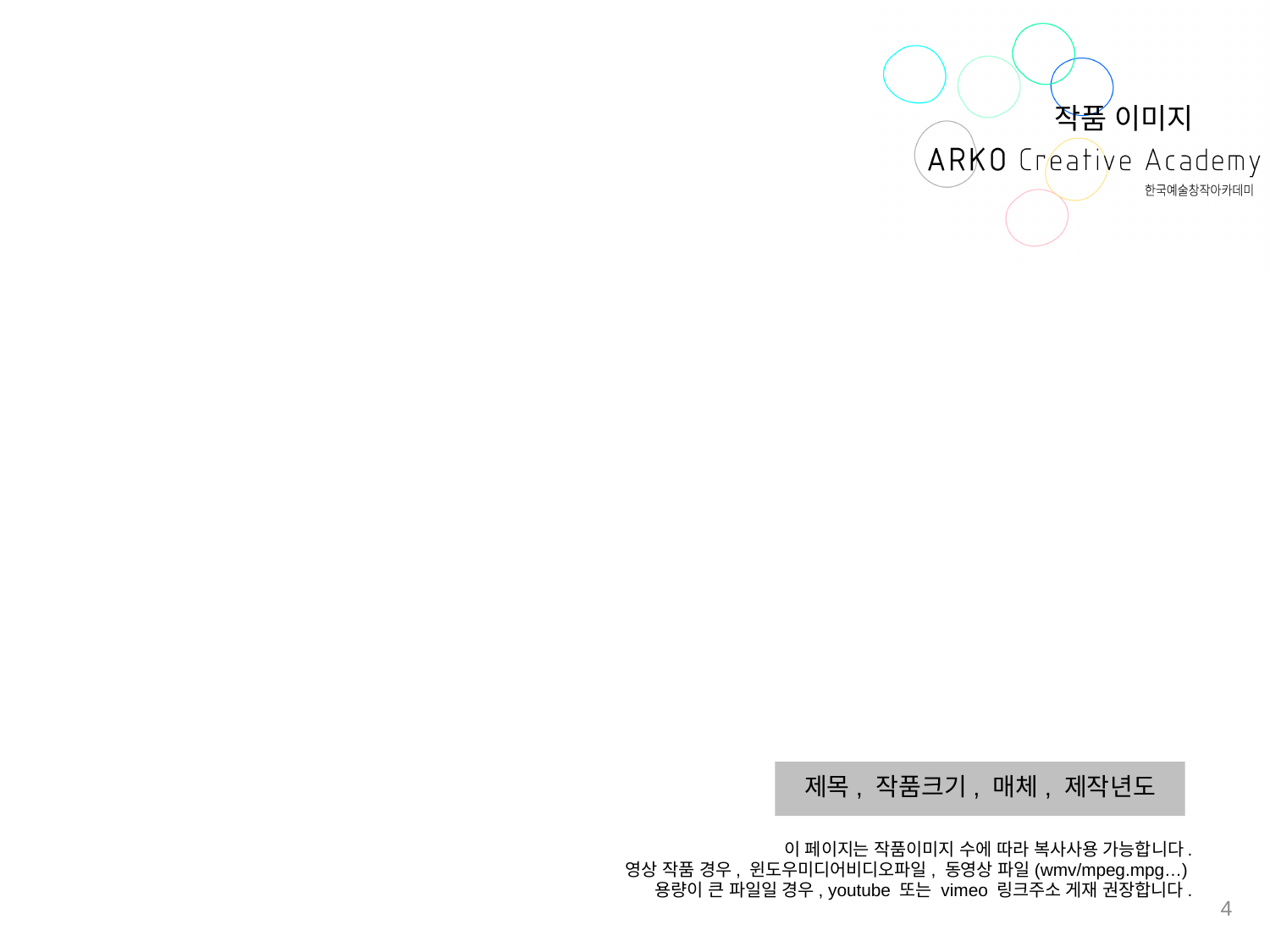

# 작품 이미지

제목, 작품크기, 매체, 제작년도
이 페이지는 작품이미지 수에 따라 복사사용 가능합니다.
영상 작품 경우, 윈도우미디어비디오파일, 동영상 파일(wmv/mpeg.mpg…)
용량이 큰 파일일 경우, youtube 또는 vimeo 링크주소 게재 권장합니다.
4